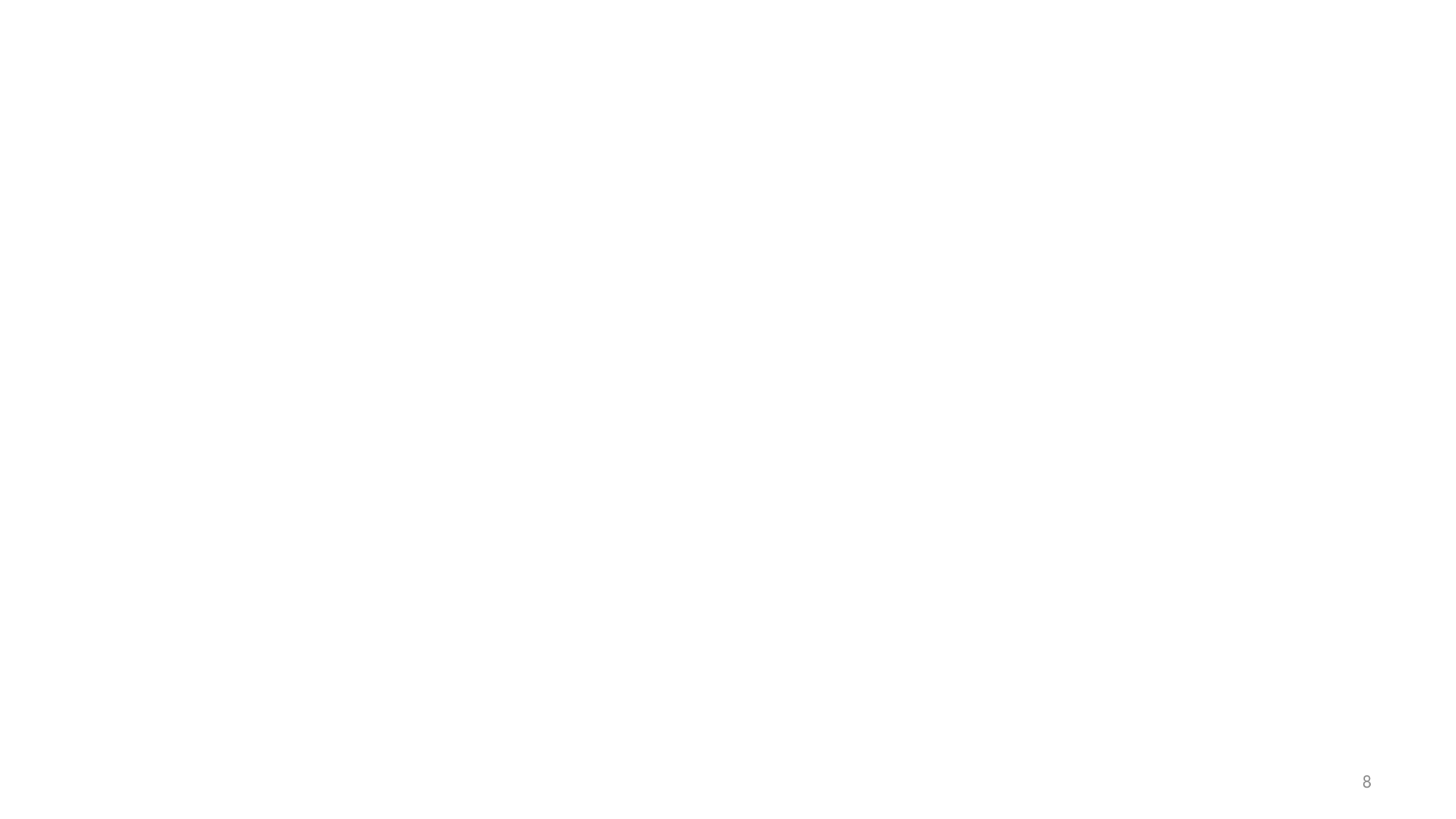

「いつ」「なにを」「だれが」…とるべき行動や行動時間、各組織の役割を細部に亘って協議決定
安心して安全に
暮らし続けられる
地域づくりと人づくり
8